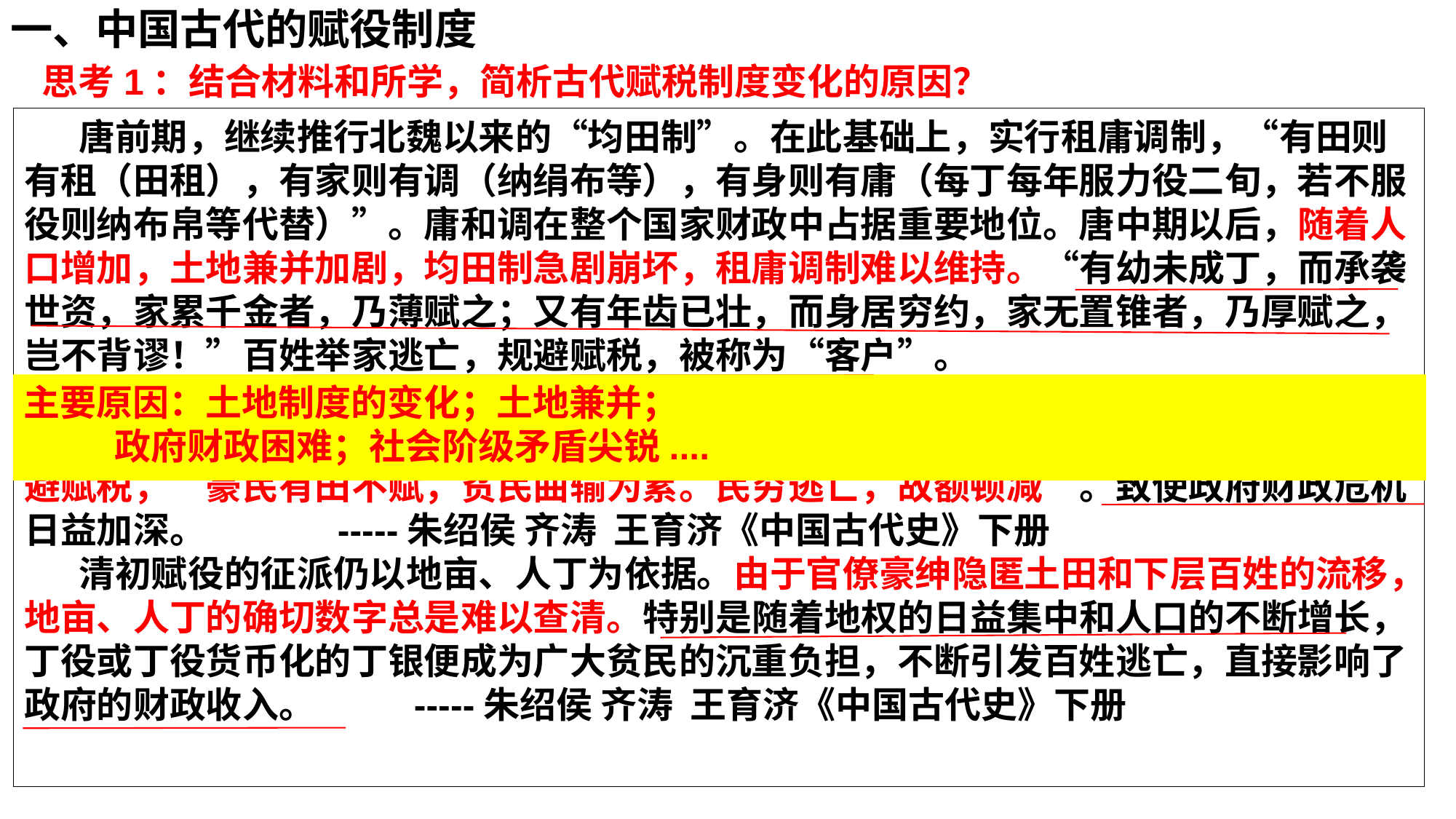

一、中国古代的赋役制度
思考1：结合材料和所学，简析古代赋税制度变化的原因？
唐前期，继续推行北魏以来的“均田制”。在此基础上，实行租庸调制，“有田则有租（田租），有家则有调（纳绢布等），有身则有庸（每丁每年服力役二旬，若不服役则纳布帛等代替）”。庸和调在整个国家财政中占据重要地位。唐中期以后，随着人口增加，土地兼并加剧，均田制急剧崩坏，租庸调制难以维持。“有幼未成丁，而承袭世资，家累千金者，乃薄赋之；又有年齿已壮，而身居穷约，家无置锥者，乃厚赋之，岂不背谬！”百姓举家逃亡，规避赋税，被称为“客户”。
                     ——摘编自白寿彝总主编《中国通史》等
整顿赋役制度、扭转财政危机是张居正改革的重点。他认为，“豪民隐占田地，逃避赋税，“豪民有田不赋，贫民曲输为累。民穷逃亡，故额顿减”。致使政府财政危机日益加深。               -----朱绍侯 齐涛  王育济《中国古代史》下册
清初赋役的征派仍以地亩、人丁为依据。由于官僚豪绅隐匿土田和下层百姓的流移，地亩、人丁的确切数字总是难以查清。特别是随着地权的日益集中和人口的不断增长，丁役或丁役货币化的丁银便成为广大贫民的沉重负担，不断引发百姓逃亡，直接影响了政府的财政收入。           -----朱绍侯 齐涛  王育济《中国古代史》下册
主要原因：土地制度的变化；土地兼并；
          政府财政困难；社会阶级矛盾尖锐....